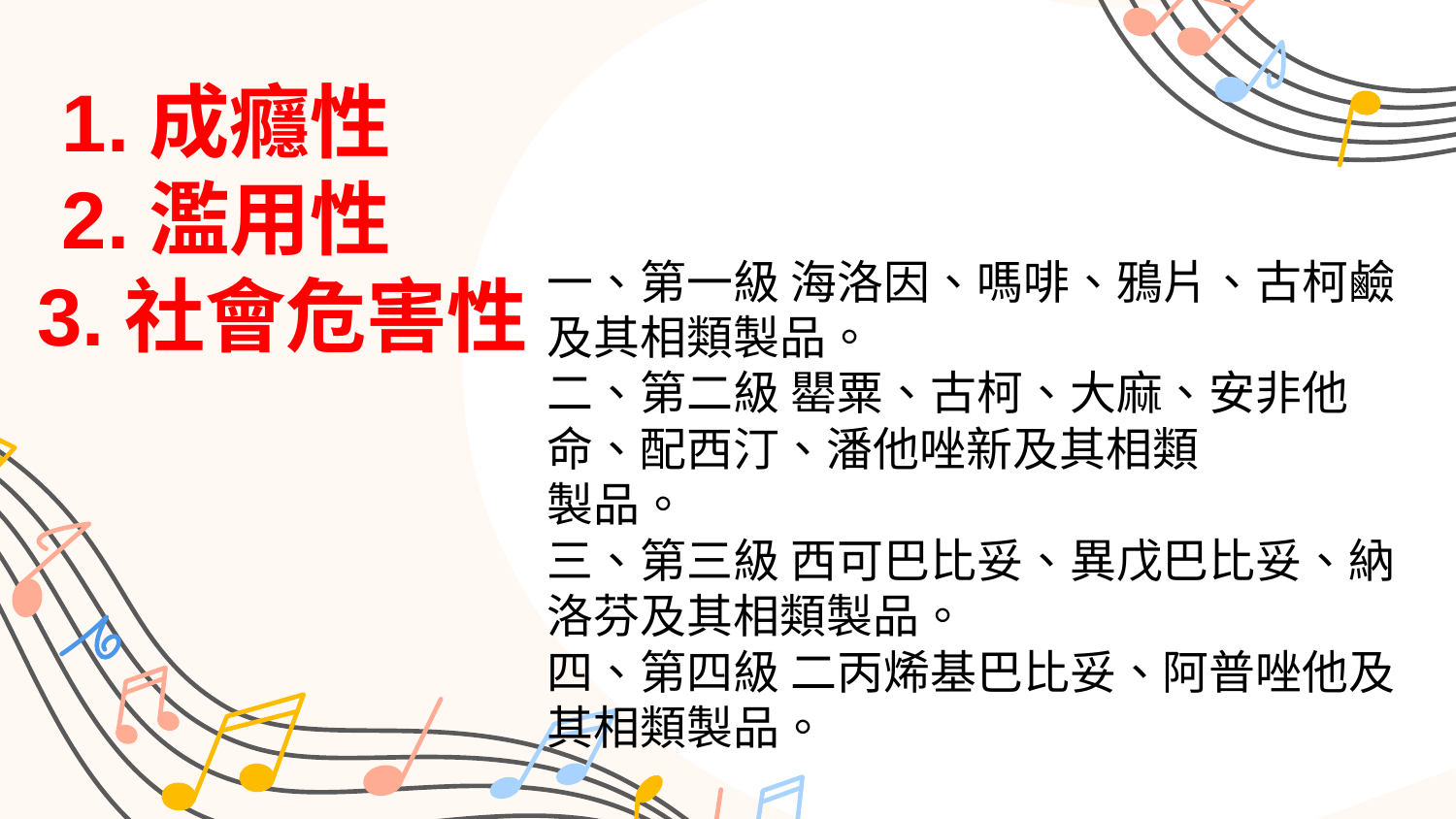

1.成癮性
2.濫用性
     3.社會危害性
一、第一級 海洛因、嗎啡、鴉片、古柯鹼及其相類製品。
二、第二級 罌粟、古柯、大麻、安非他命、配西汀、潘他唑新及其相類
製品。
三、第三級 西可巴比妥、異戊巴比妥、納洛芬及其相類製品。
四、第四級 二丙烯基巴比妥、阿普唑他及其相類製品。